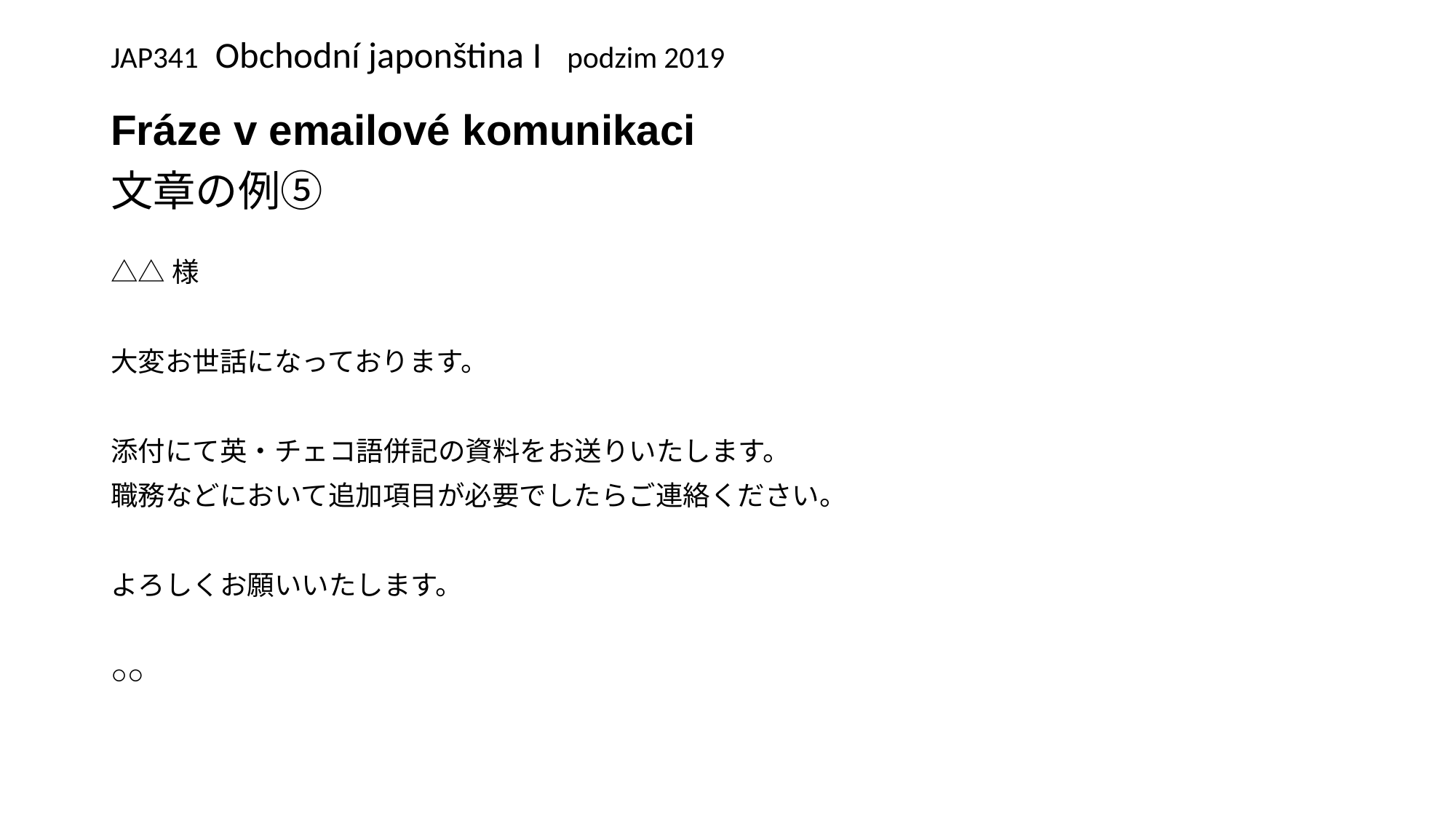

# JAP341  Obchodní japonština I   podzim 2019
Fráze v emailové komunikaci
文章の例⑤

△△様

大変お世話になっております。

添付にて英・チェコ語併記の資料をお送りいたします。
職務などにおいて追加項目が必要でしたらご連絡ください。

よろしくお願いいたします。

○○